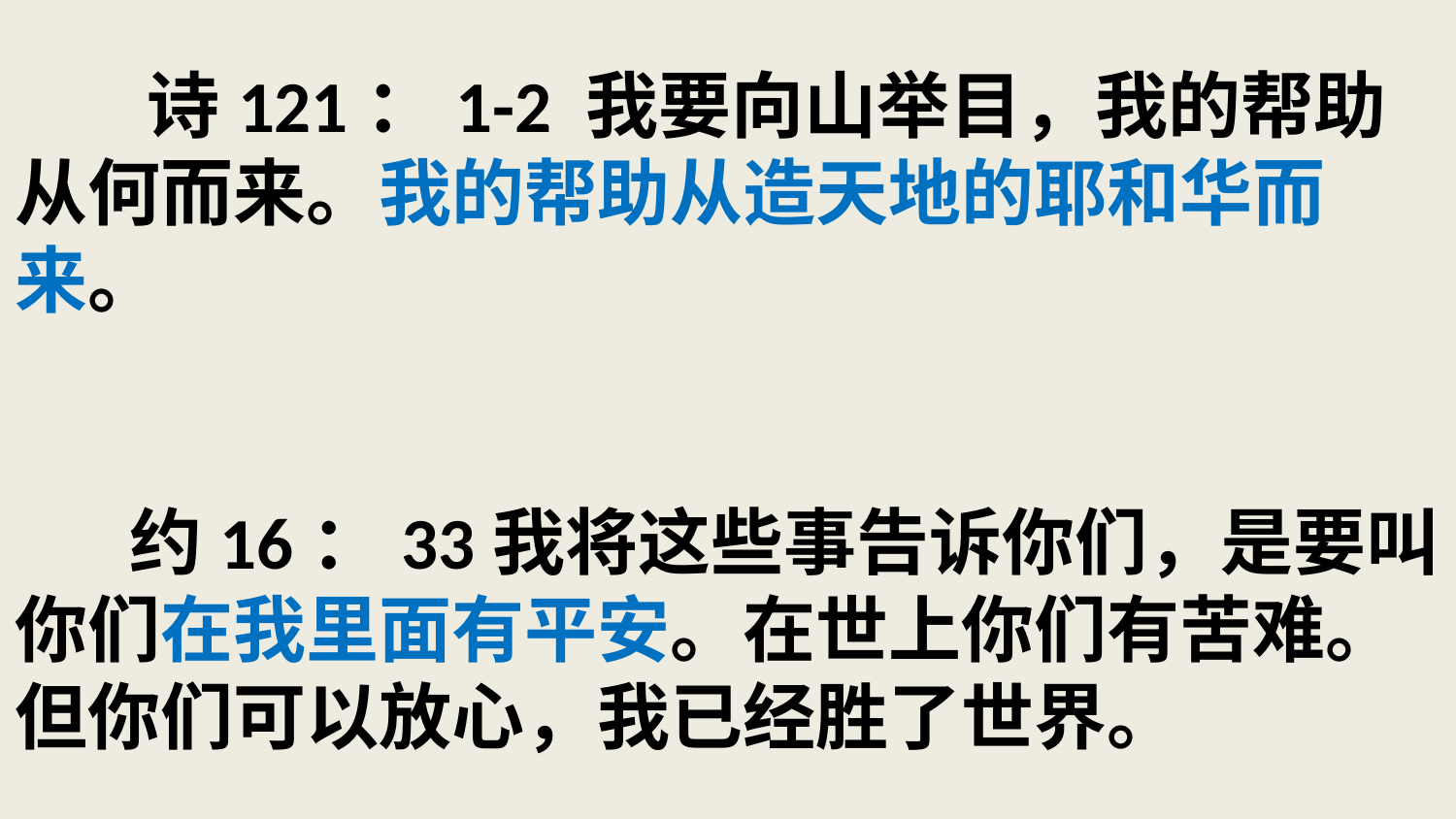

# 诗121：1-2 我要向山举目，我的帮助从何而来。我的帮助从造天地的耶和华而来。 约16：33我将这些事告诉你们，是要叫你们在我里面有平安。在世上你们有苦难。但你们可以放心，我已经胜了世界。